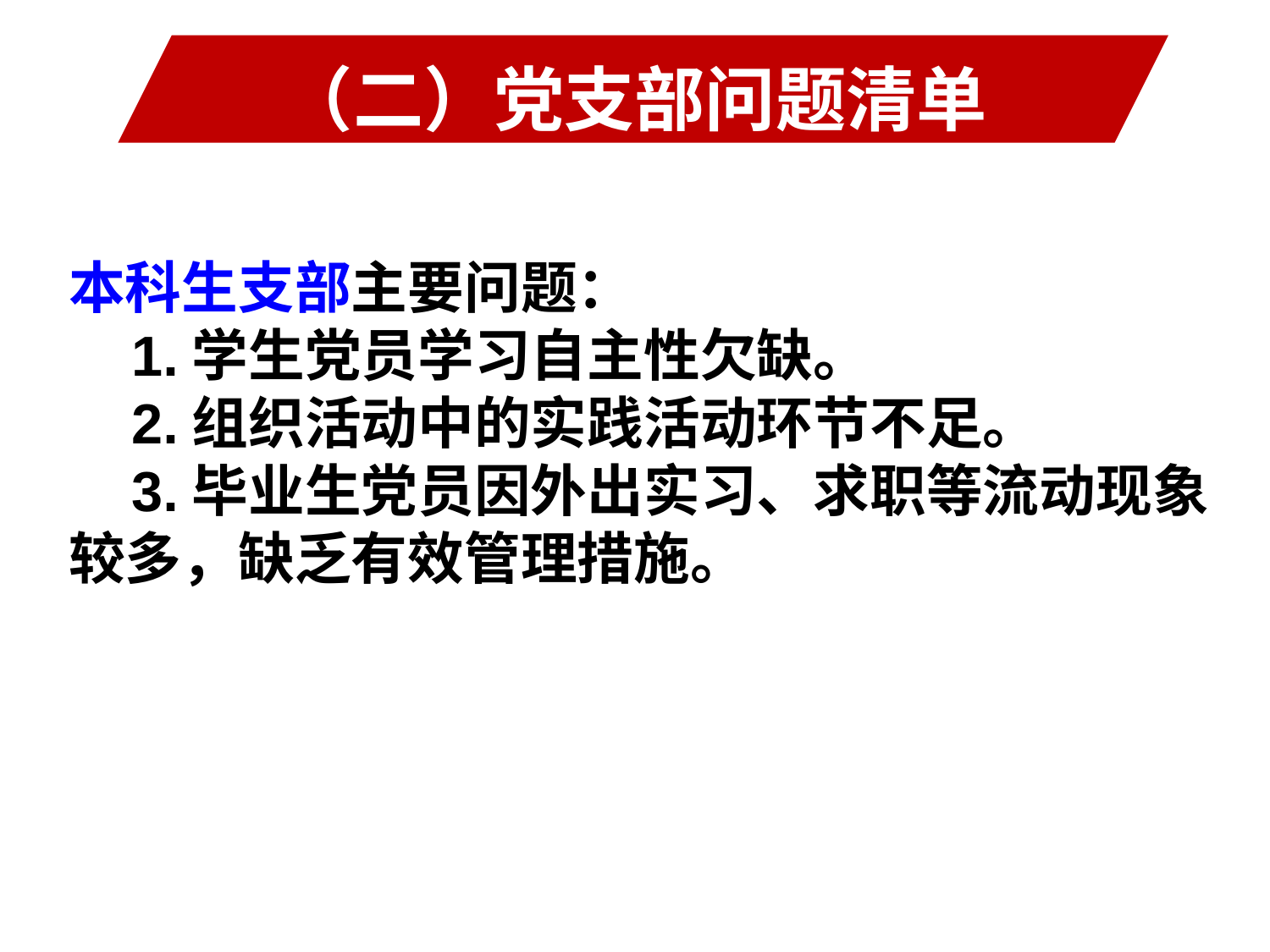

（二）党支部问题清单
本科生支部主要问题：
    1.学生党员学习自主性欠缺。
    2.组织活动中的实践活动环节不足。
    3.毕业生党员因外出实习、求职等流动现象较多，缺乏有效管理措施。